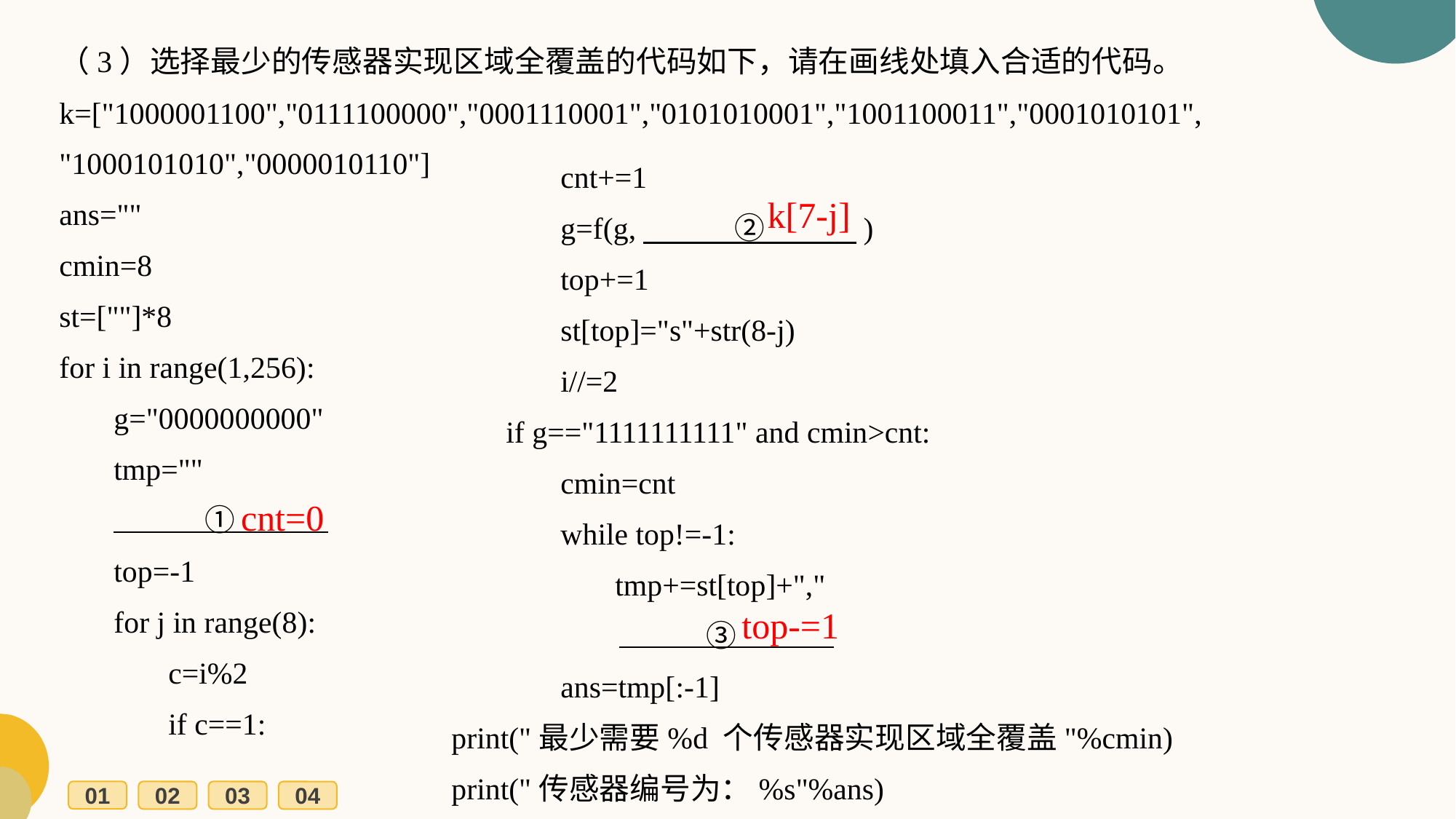

（3）选择最少的传感器实现区域全覆盖的代码如下，请在画线处填入合适的代码。
k=["1000001100","0111100000","0001110001","0101010001","1001100011","0001010101",
"1000101010","0000010110"]
ans=""
cmin=8
st=[""]*8
for i in range(1,256):
g="0000000000"
tmp=""
　　　①
top=-1
for j in range(8):
c=i%2
if c==1:
cnt+=1
g=f(g,　　　②　　　)
top+=1
st[top]="s"+str(8-j)
i//=2
if g=="1111111111" and cmin>cnt:
cmin=cnt
while top!=-1:
tmp+=st[top]+","
　　　③
ans=tmp[:-1]
print("最少需要%d 个传感器实现区域全覆盖"%cmin)
print("传感器编号为：%s"%ans)
k[7-j]
cnt=0
top-=1